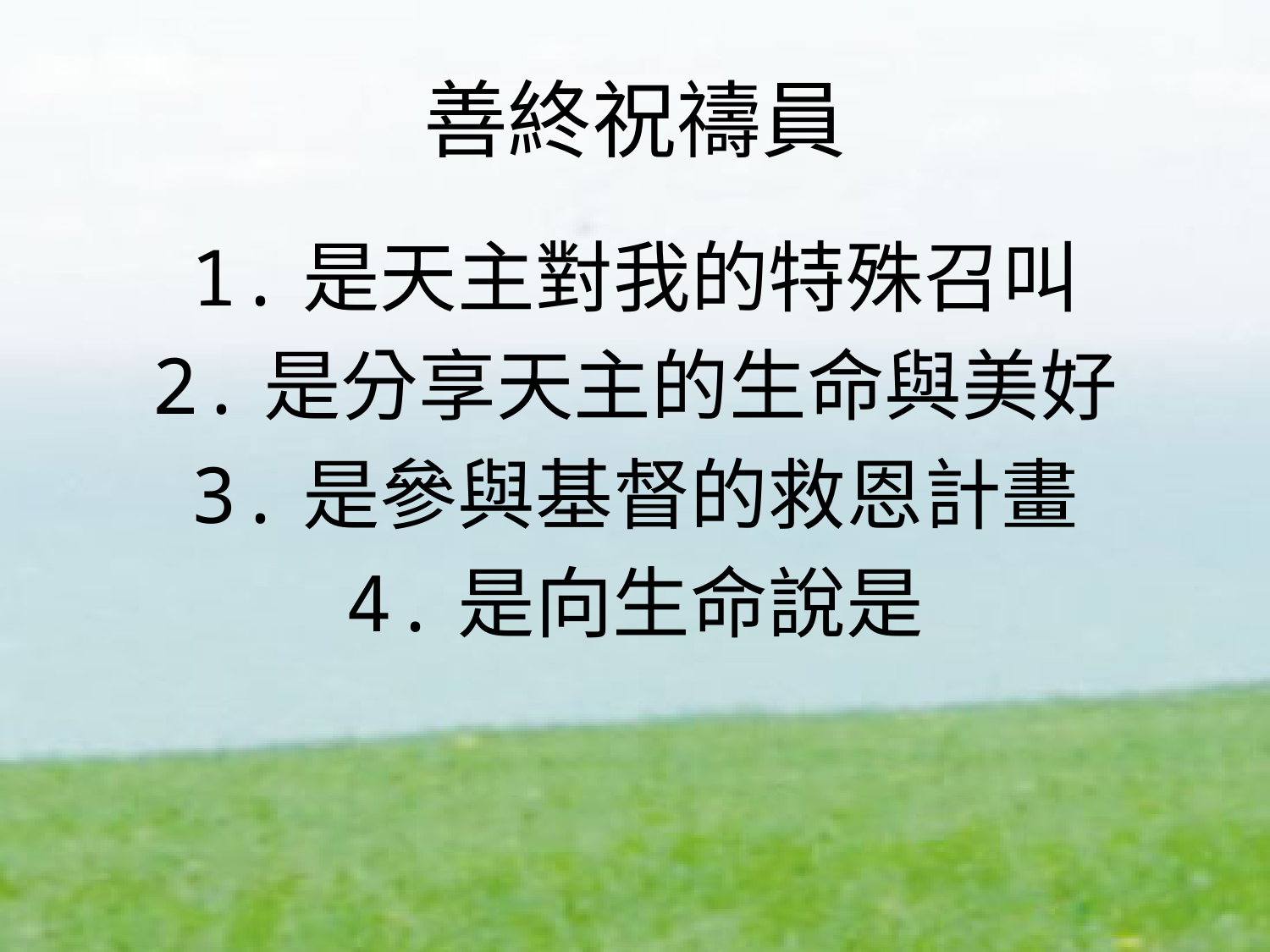

# 善終祝禱員
1.是天主對我的特殊召叫
2.是分享天主的生命與美好
3.是參與基督的救恩計畫
4.是向生命說是